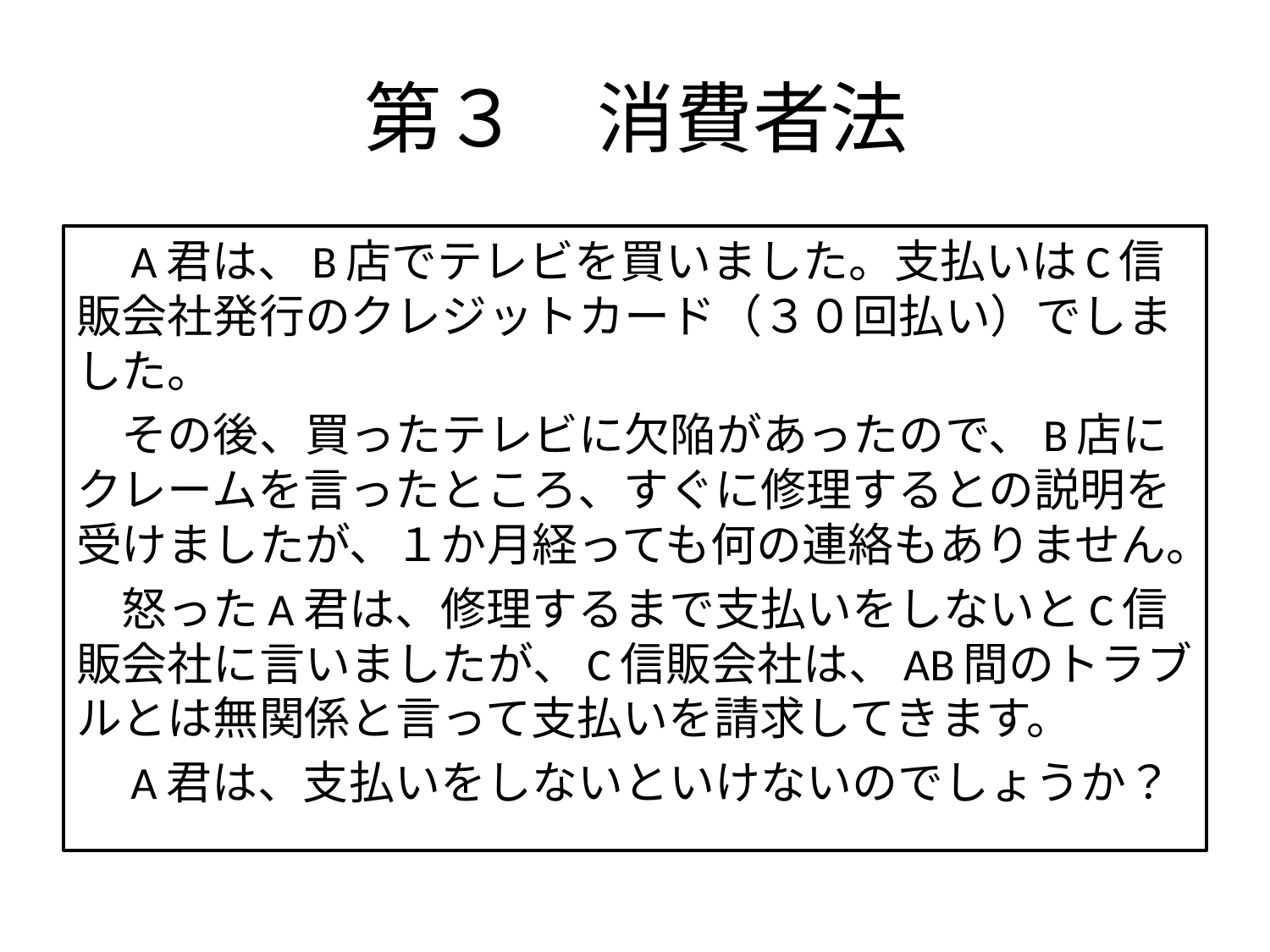

# 第３　消費者法
　A君は、B店でテレビを買いました。支払いはC信販会社発行のクレジットカード（３０回払い）でしました。
　その後、買ったテレビに欠陥があったので、B店にクレームを言ったところ、すぐに修理するとの説明を受けましたが、１か月経っても何の連絡もありません。
　怒ったA君は、修理するまで支払いをしないとC信販会社に言いましたが、C信販会社は、AB間のトラブルとは無関係と言って支払いを請求してきます。
　A君は、支払いをしないといけないのでしょうか？